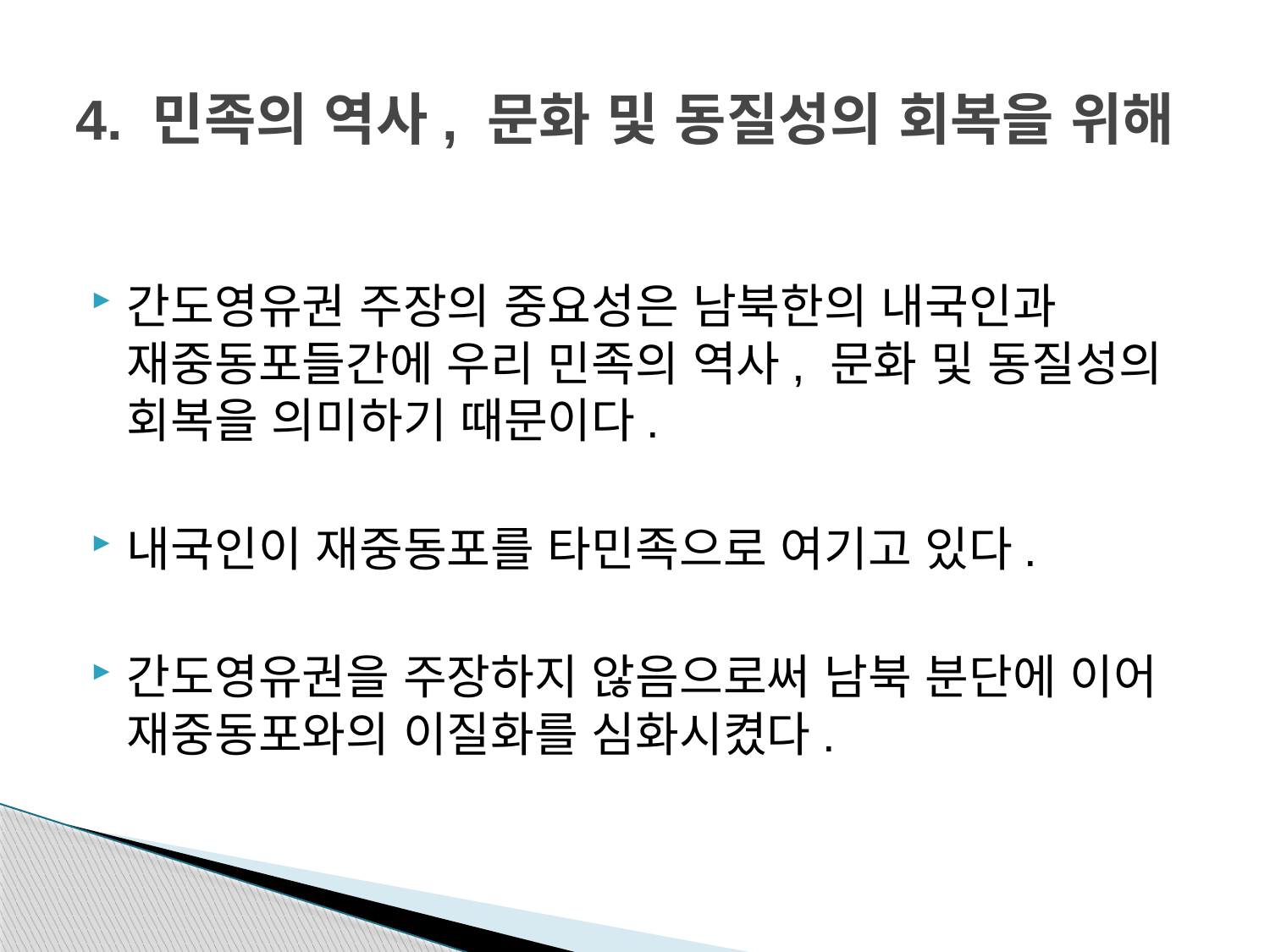

# 4. 민족의 역사, 문화 및 동질성의 회복을 위해

간도영유권 주장의 중요성은 남북한의 내국인과 재중동포들간에 우리 민족의 역사, 문화 및 동질성의 회복을 의미하기 때문이다.

내국인이 재중동포를 타민족으로 여기고 있다.

간도영유권을 주장하지 않음으로써 남북 분단에 이어 재중동포와의 이질화를 심화시켰다.